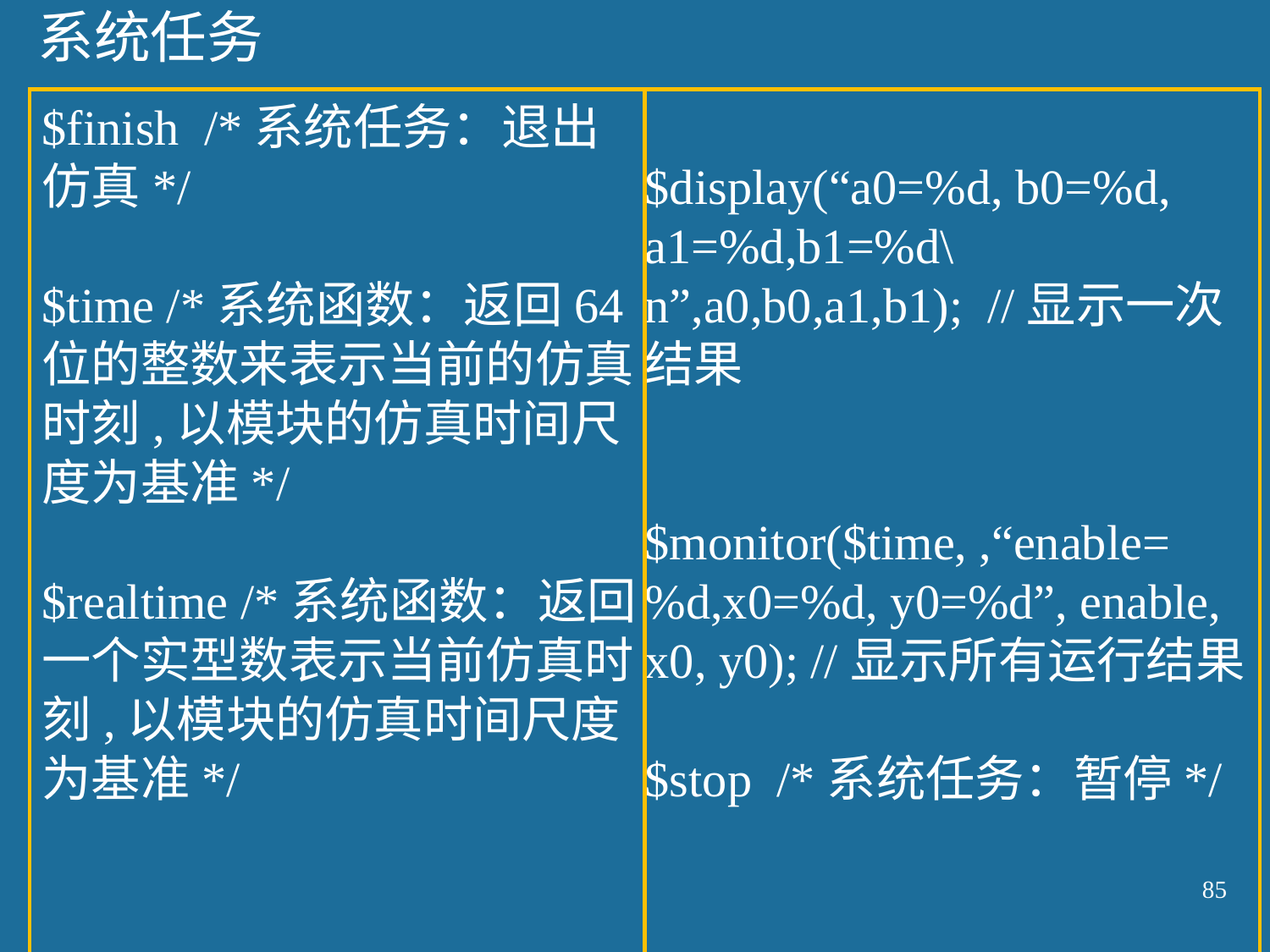

系统任务
$finish  /*系统任务：退出仿真*/

$time /*系统函数：返回64
位的整数来表示当前的仿真时刻,以模块的仿真时间尺度为基准*/

$realtime /*系统函数：返回一个实型数表示当前仿真时刻,以模块的仿真时间尺度为基准*/

$display(“a0=%d, b0=%d, a1=%d,b1=%d\n”,a0,b0,a1,b1);  //显示一次结果
$monitor($time, ,“enable=%d,x0=%d, y0=%d”, enable, x0, y0); //显示所有运行结果

$stop  /*系统任务：暂停*/
85